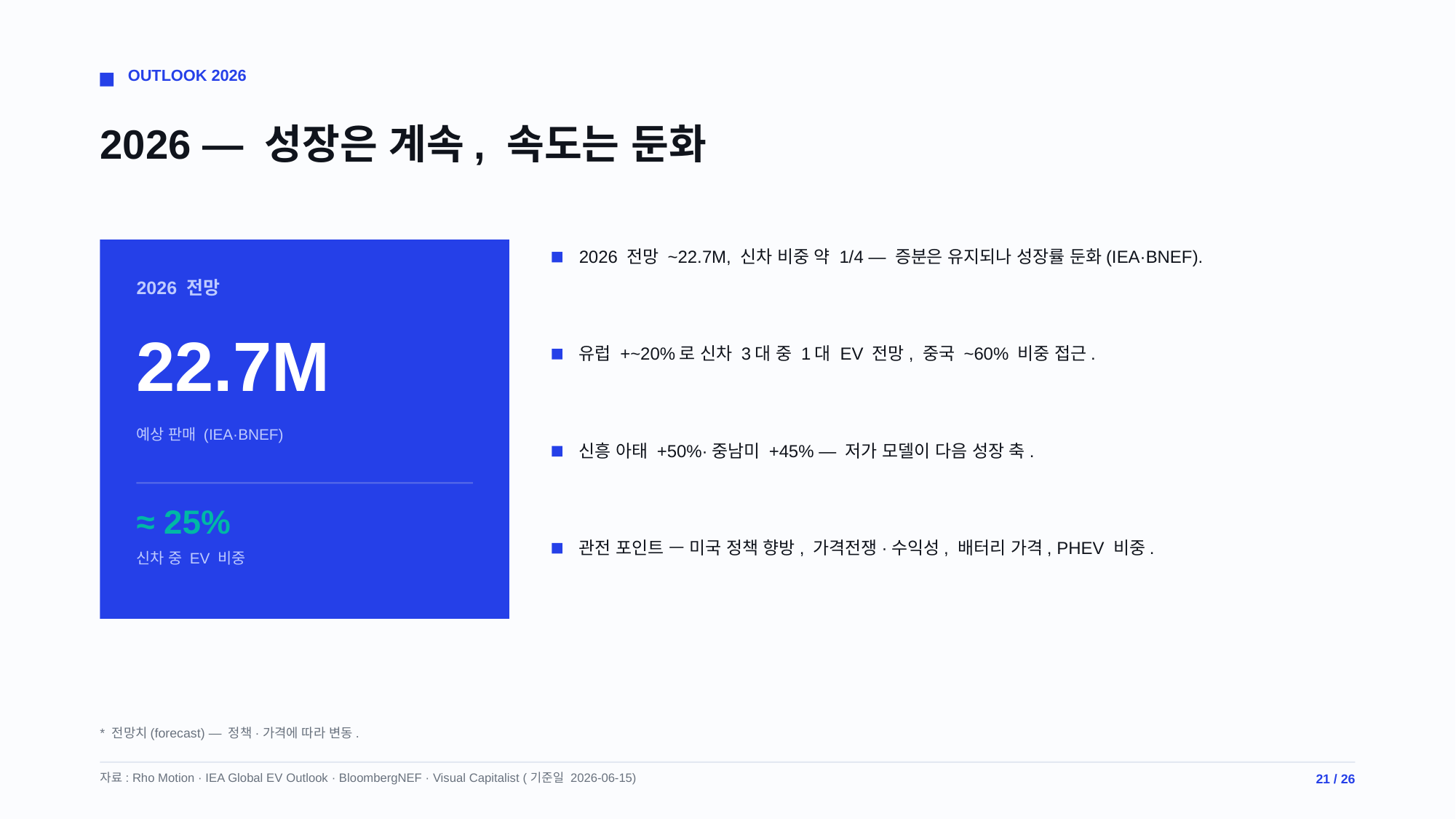

OUTLOOK 2026

2026 — 성장은 계속, 속도는 둔화

2026 전망 ~22.7M, 신차 비중 약 1/4 — 증분은 유지되나 성장률 둔화(IEA·BNEF).

2026 전망
22.7M
유럽 +~20%로 신차 3대 중 1대 EV 전망, 중국 ~60% 비중 접근.

예상 판매 (IEA·BNEF)
신흥 아태 +50%·중남미 +45% — 저가 모델이 다음 성장 축.

≈ 25%
관전 포인트 — 미국 정책 향방, 가격전쟁·수익성, 배터리 가격, PHEV 비중.

신차 중 EV 비중
* 전망치(forecast) — 정책·가격에 따라 변동.

자료: Rho Motion · IEA Global EV Outlook · BloombergNEF · Visual Capitalist (기준일 2026-06-15)
21 / 26